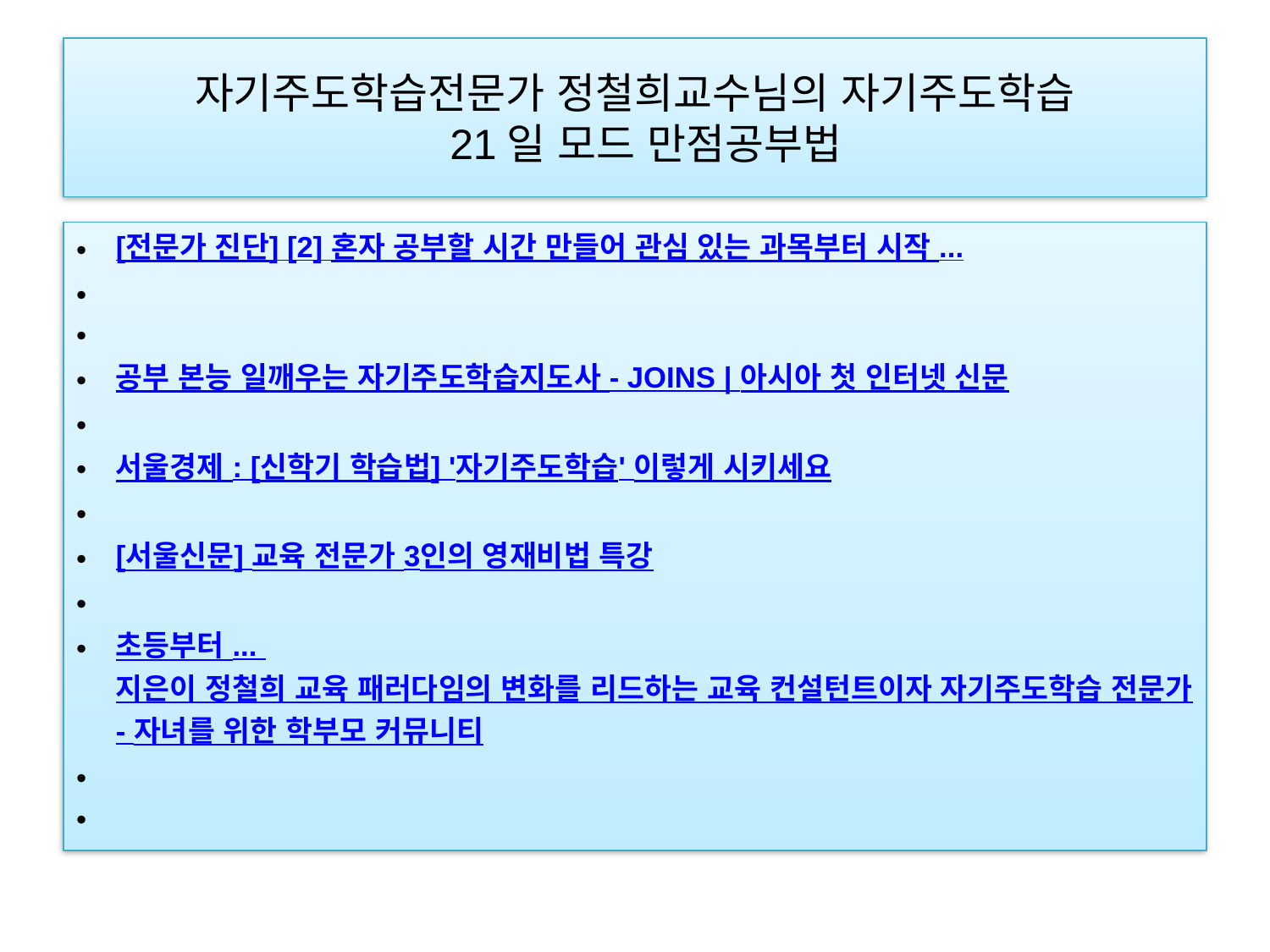

# 자기주도학습전문가 정철희교수님의 자기주도학습 21일 모드 만점공부법
[전문가 진단] [2] 혼자 공부할 시간 만들어 관심 있는 과목부터 시작 ...

공부 본능 일깨우는 자기주도학습지도사 - JOINS | 아시아 첫 인터넷 신문

서울경제 : [신학기 학습법] '자기주도학습' 이렇게 시키세요

[서울신문] 교육 전문가 3인의 영재비법 특강

초등부터 ... 지은이 정철희 교육 패러다임의 변화를 리드하는 교육 컨설턴트이자 자기주도학습 전문가- 자녀를 위한 학부모 커뮤니티